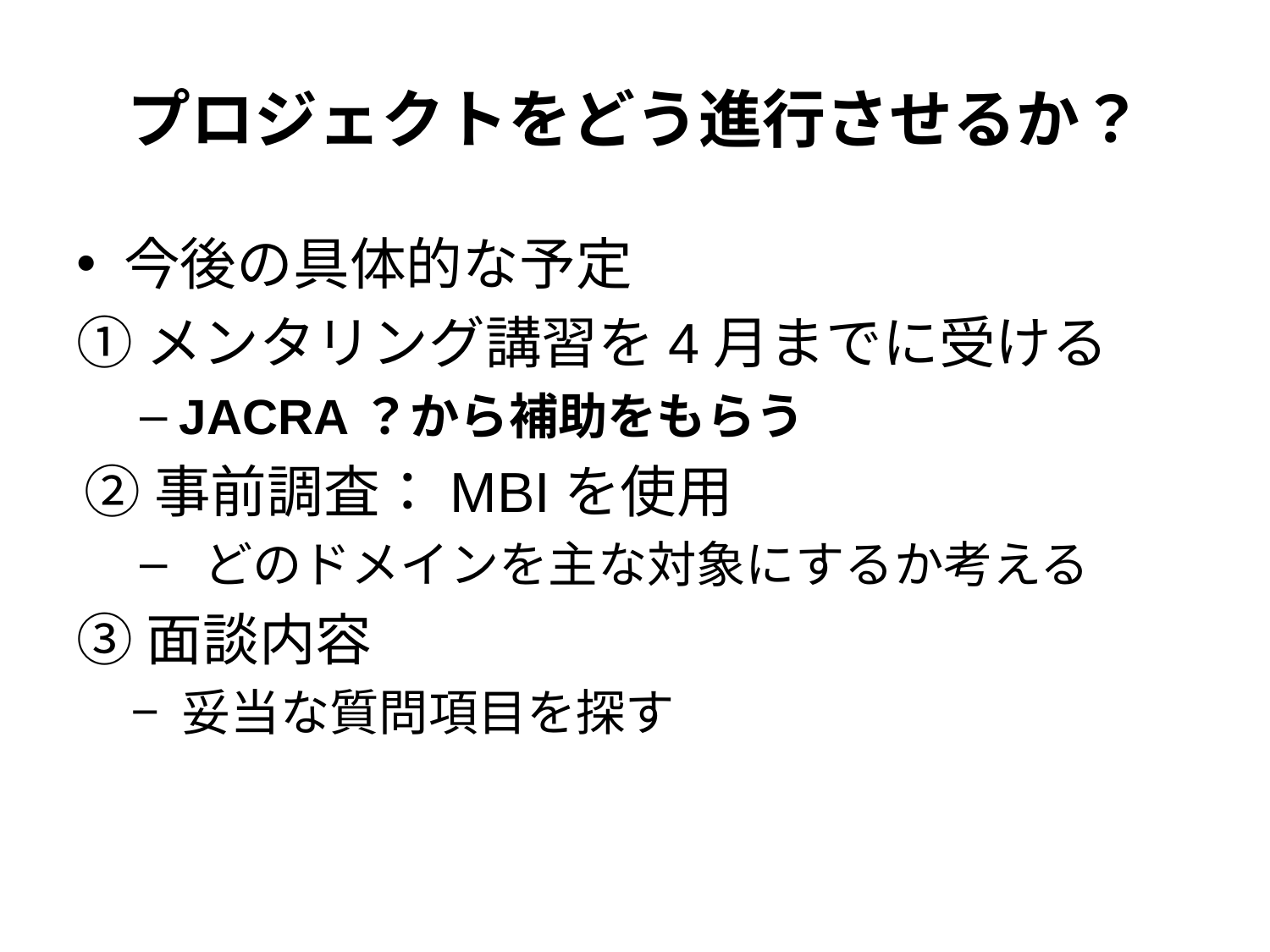

# プロジェクトをどう進行させるか？
今後の具体的な予定
①メンタリング講習を4月までに受ける
JACRA？から補助をもらう
②事前調査：MBIを使用
どのドメインを主な対象にするか考える
③面談内容
− 妥当な質問項目を探す